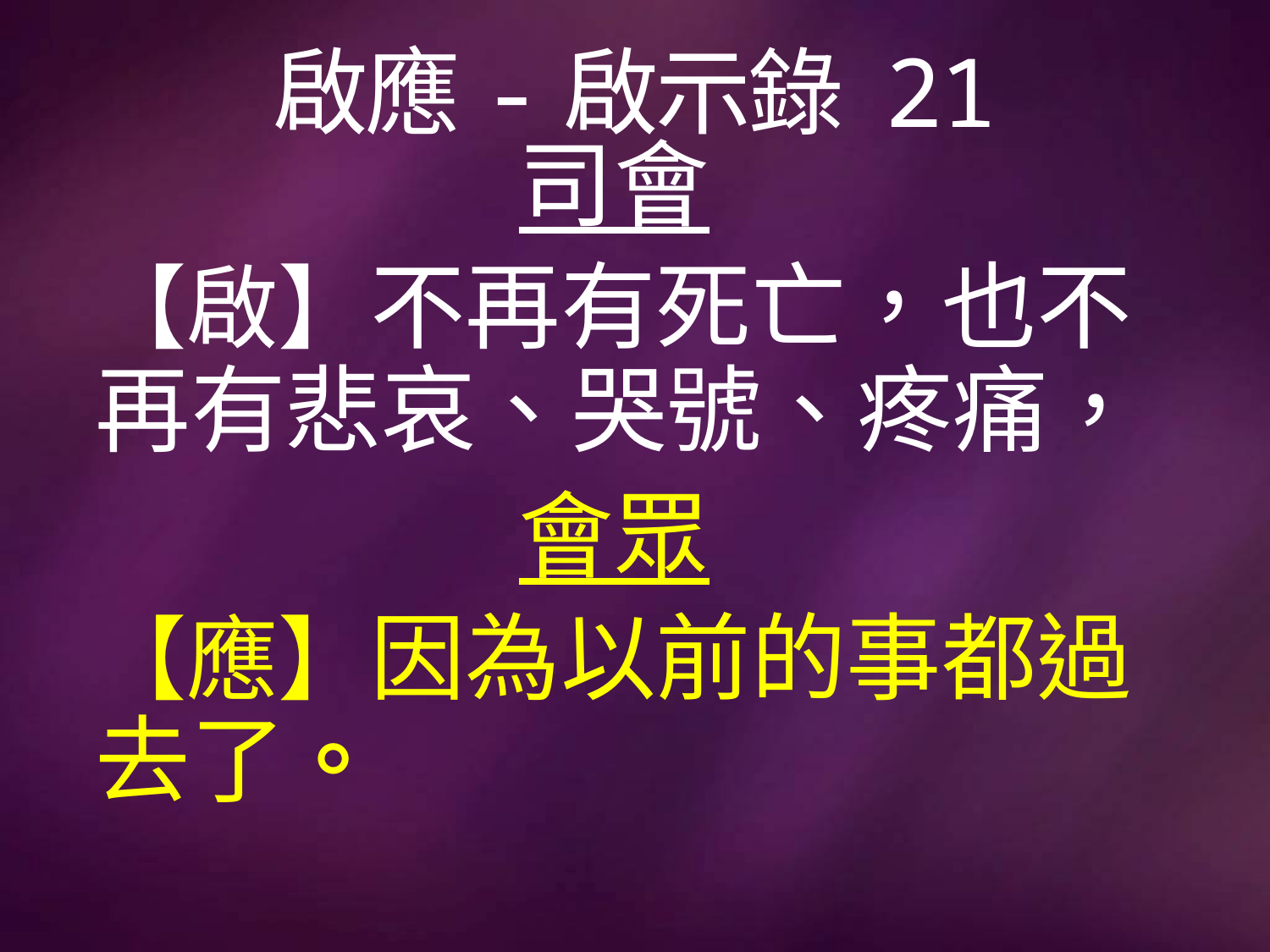

# 啟應-啟示錄 21
司會
【啟】不再有死亡，也不再有悲哀、哭號、疼痛，

會眾
【應】因為以前的事都過去了。